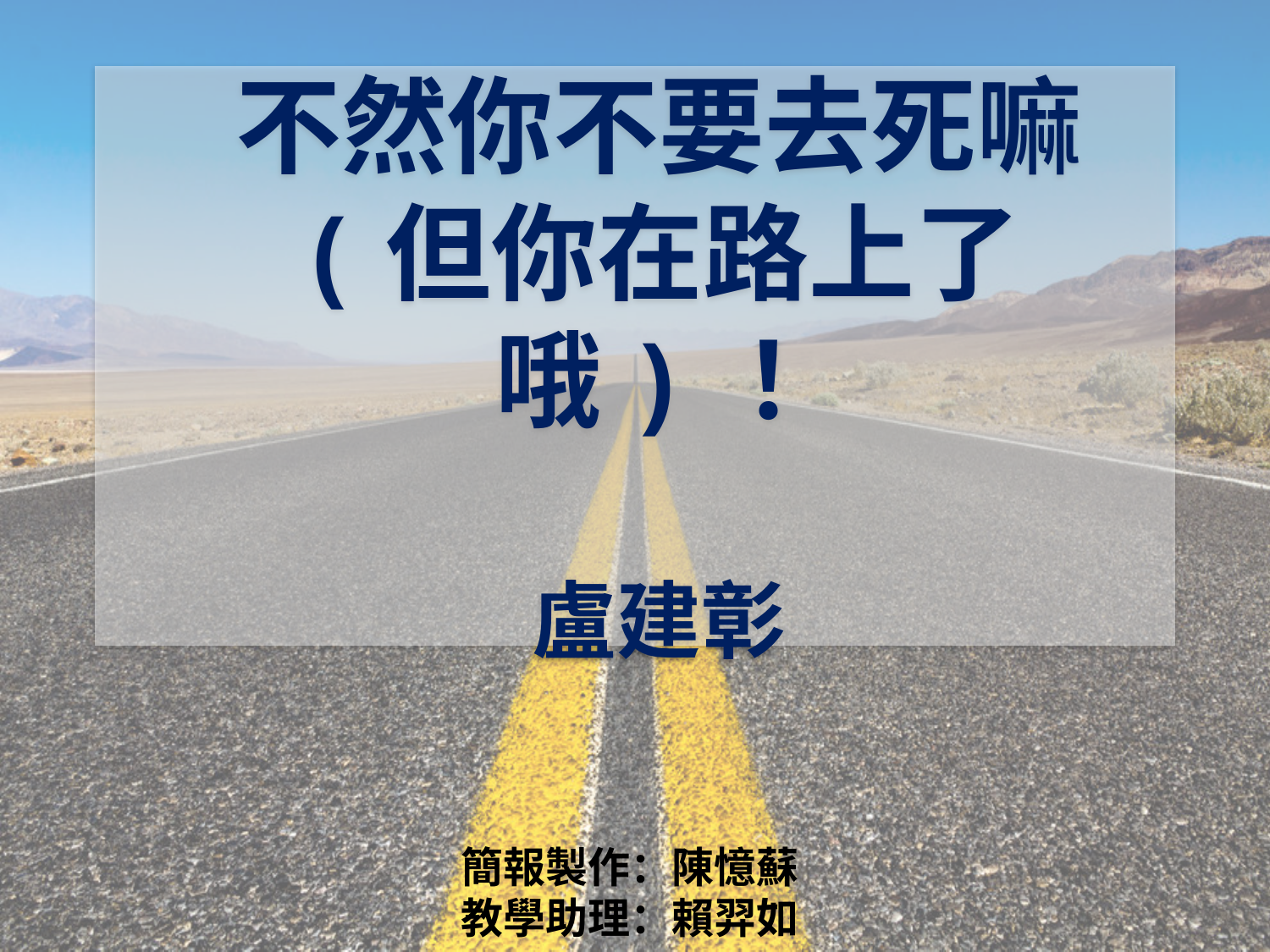

# 不然你不要去死嘛 (但你在路上了哦)！ 盧建彰
簡報製作：陳憶蘇
教學助理：賴羿如